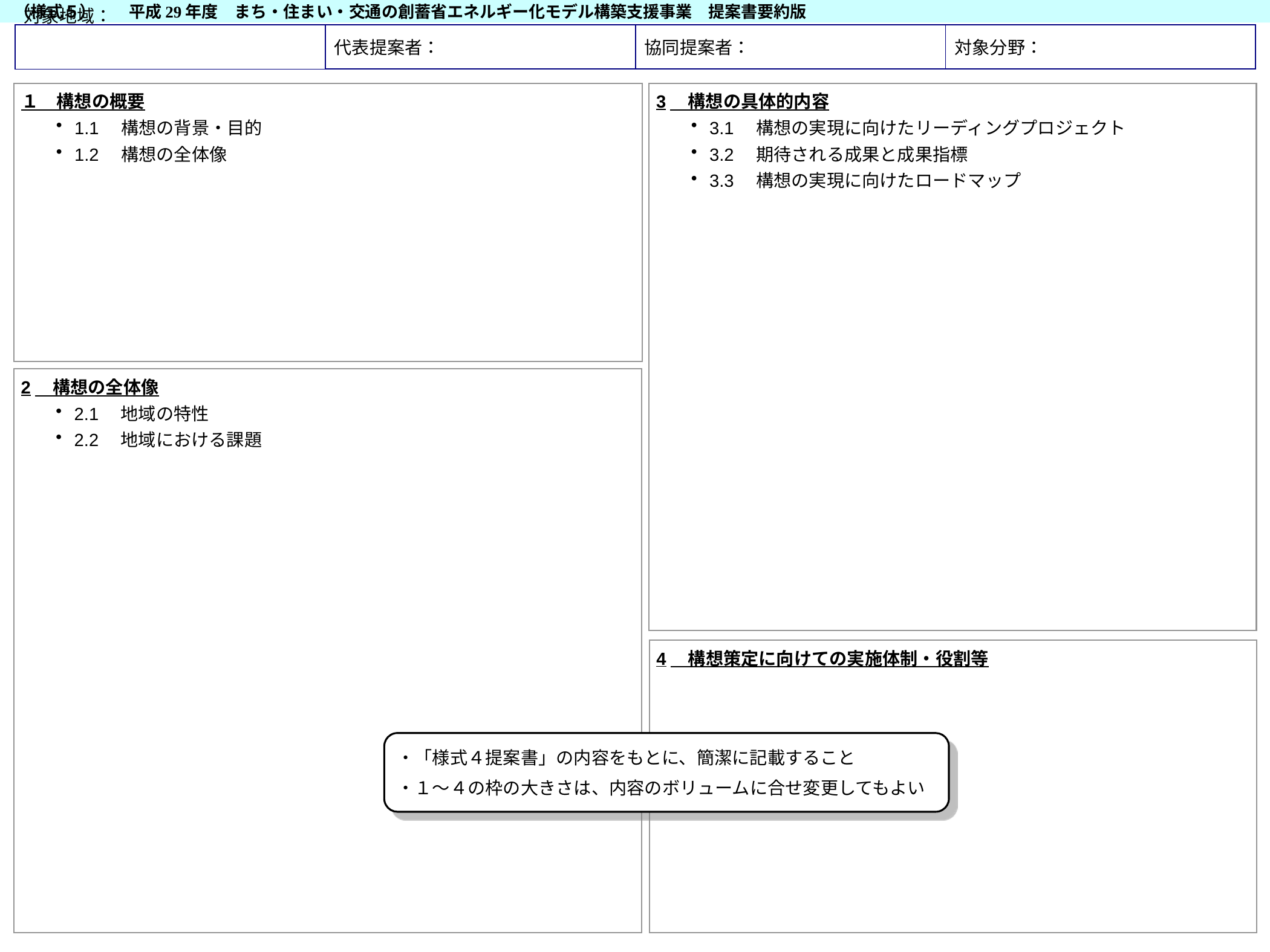

代表提案者：
協同提案者：
対象分野：
対象地域：
１　構想の概要
1.1　構想の背景・目的
1.2　構想の全体像

3　構想の具体的内容
3.1　構想の実現に向けたリーディングプロジェクト
3.2　期待される成果と成果指標
3.3　構想の実現に向けたロードマップ

2　構想の全体像
2.1　地域の特性
2.2　地域における課題

4　構想策定に向けての実施体制・役割等

・「様式４提案書」の内容をもとに、簡潔に記載すること
・１～４の枠の大きさは、内容のボリュームに合せ変更してもよい